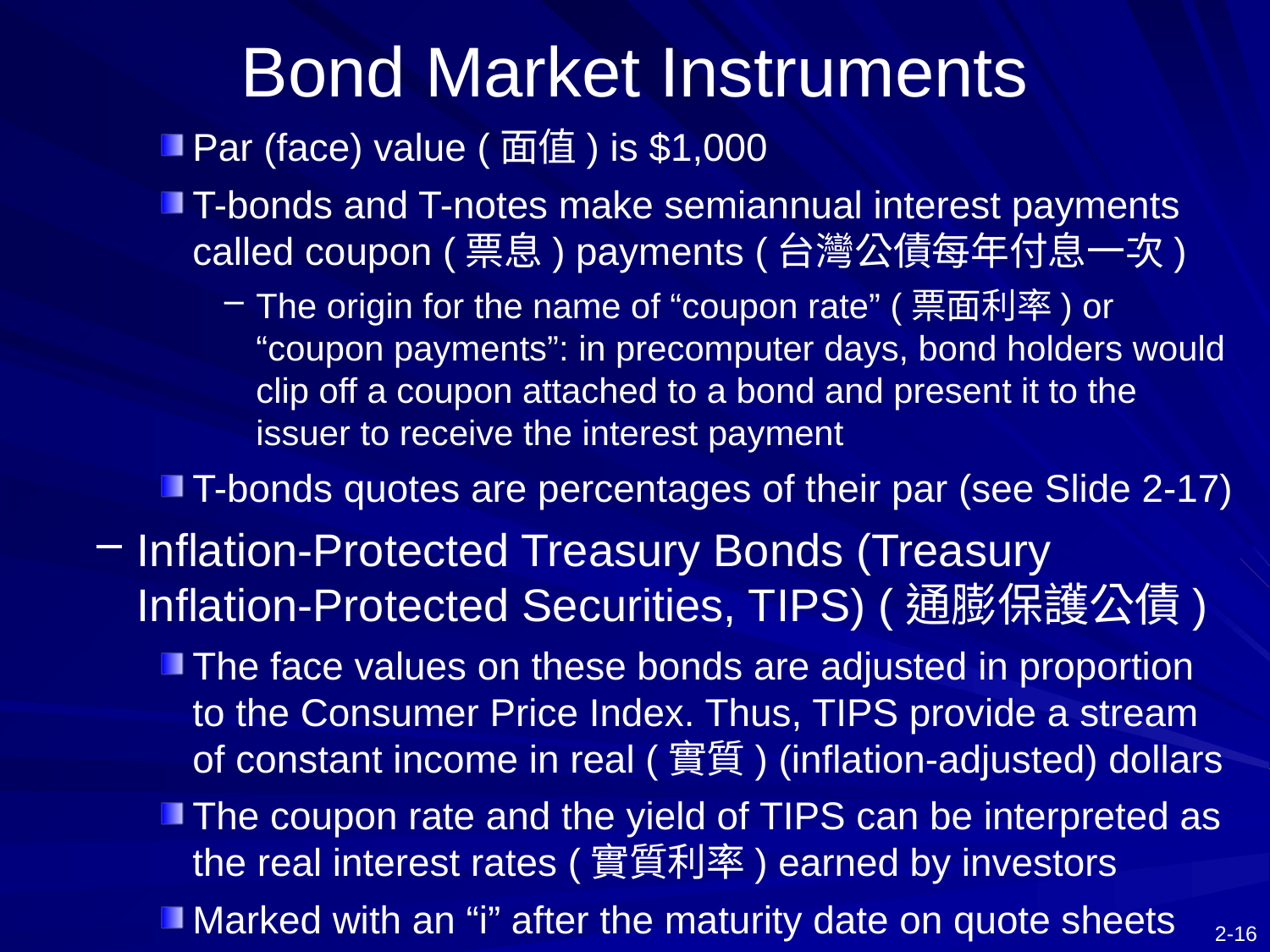

# Bond Market Instruments
Par (face) value (面值) is $1,000
T-bonds and T-notes make semiannual interest payments called coupon (票息) payments (台灣公債每年付息一次)
The origin for the name of “coupon rate” (票面利率) or “coupon payments”: in precomputer days, bond holders would clip off a coupon attached to a bond and present it to the issuer to receive the interest payment
T-bonds quotes are percentages of their par (see Slide 2-17)
Inflation-Protected Treasury Bonds (Treasury Inflation-Protected Securities, TIPS) (通膨保護公債)
The face values on these bonds are adjusted in proportion to the Consumer Price Index. Thus, TIPS provide a stream of constant income in real (實質) (inflation-adjusted) dollars
The coupon rate and the yield of TIPS can be interpreted as the real interest rates (實質利率) earned by investors
Marked with an “i” after the maturity date on quote sheets